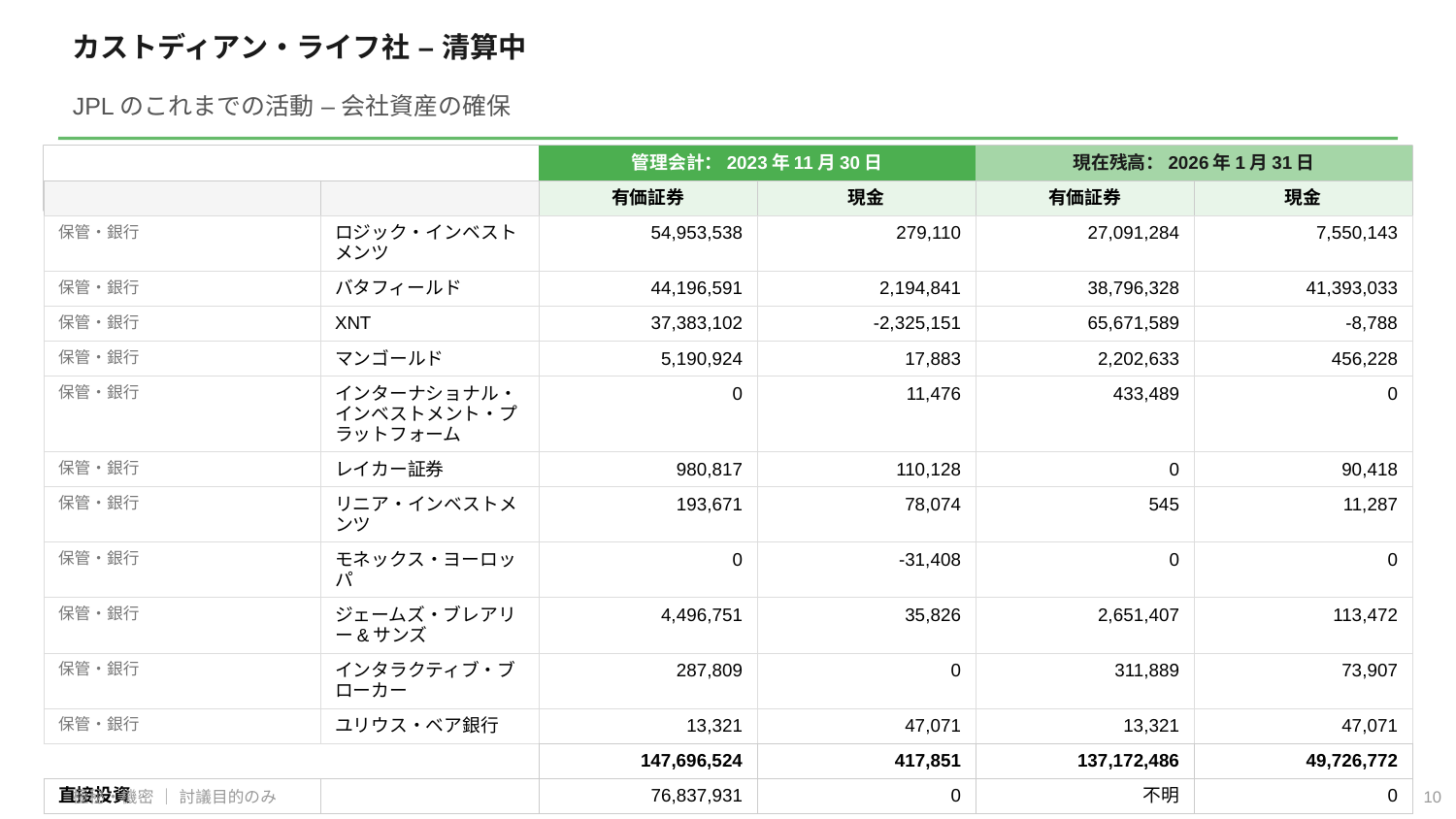

カストディアン・ライフ社 – 清算中
JPLのこれまでの活動 – 会社資産の確保

|  |  | 管理会計：2023年11月30日 |  | 現在残高：2026年1月31日 |  |
| --- | --- | --- | --- | --- | --- |
|  |  | 有価証券 | 現金 | 有価証券 | 現金 |
| 保管・銀行 | ロジック・インベストメンツ | 54,953,538 | 279,110 | 27,091,284 | 7,550,143 |
| 保管・銀行 | バタフィールド | 44,196,591 | 2,194,841 | 38,796,328 | 41,393,033 |
| 保管・銀行 | XNT | 37,383,102 | -2,325,151 | 65,671,589 | -8,788 |
| 保管・銀行 | マンゴールド | 5,190,924 | 17,883 | 2,202,633 | 456,228 |
| 保管・銀行 | インターナショナル・インベストメント・プラットフォーム | 0 | 11,476 | 433,489 | 0 |
| 保管・銀行 | レイカー証券 | 980,817 | 110,128 | 0 | 90,418 |
| 保管・銀行 | リニア・インベストメンツ | 193,671 | 78,074 | 545 | 11,287 |
| 保管・銀行 | モネックス・ヨーロッパ | 0 | -31,408 | 0 | 0 |
| 保管・銀行 | ジェームズ・ブレアリー&サンズ | 4,496,751 | 35,826 | 2,651,407 | 113,472 |
| 保管・銀行 | インタラクティブ・ブローカー | 287,809 | 0 | 311,889 | 73,907 |
| 保管・銀行 | ユリウス・ベア銀行 | 13,321 | 47,071 | 13,321 | 47,071 |
|  |  | 147,696,524 | 417,851 | 137,172,486 | 49,726,772 |
| 直接投資 |  | 76,837,931 | 0 | 不明 | 0 |
極秘・機密 ｜ 討議目的のみ
10